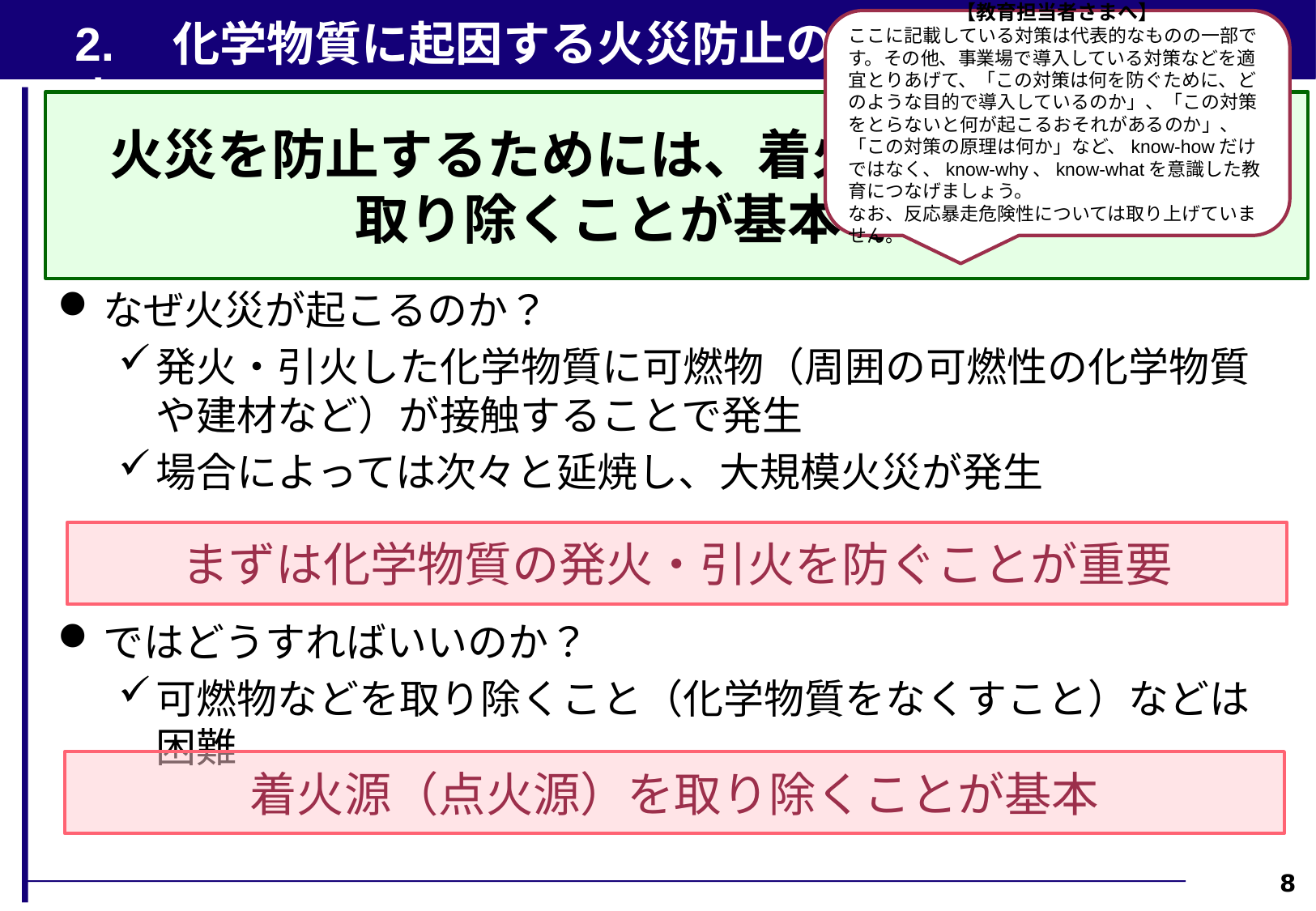

2.　化学物質に起因する火災防止の考え方の基本
【教育担当者さまへ】
ここに記載している対策は代表的なものの一部です。その他、事業場で導入している対策などを適宜とりあげて、「この対策は何を防ぐために、どのような目的で導入しているのか」、「この対策をとらないと何が起こるおそれがあるのか」、「この対策の原理は何か」など、know-howだけではなく、know-why、know-whatを意識した教育につなげましょう。
なお、反応暴走危険性については取り上げていません。
火災を防止するためには、着火源（点火源）を
取り除くことが基本です。
なぜ火災が起こるのか？
発火・引火した化学物質に可燃物（周囲の可燃性の化学物質や建材など）が接触することで発生
場合によっては次々と延焼し、大規模火災が発生

ではどうすればいいのか？
可燃物などを取り除くこと（化学物質をなくすこと）などは困難

まずは化学物質の発火・引火を防ぐことが重要
着火源（点火源）を取り除くことが基本
8